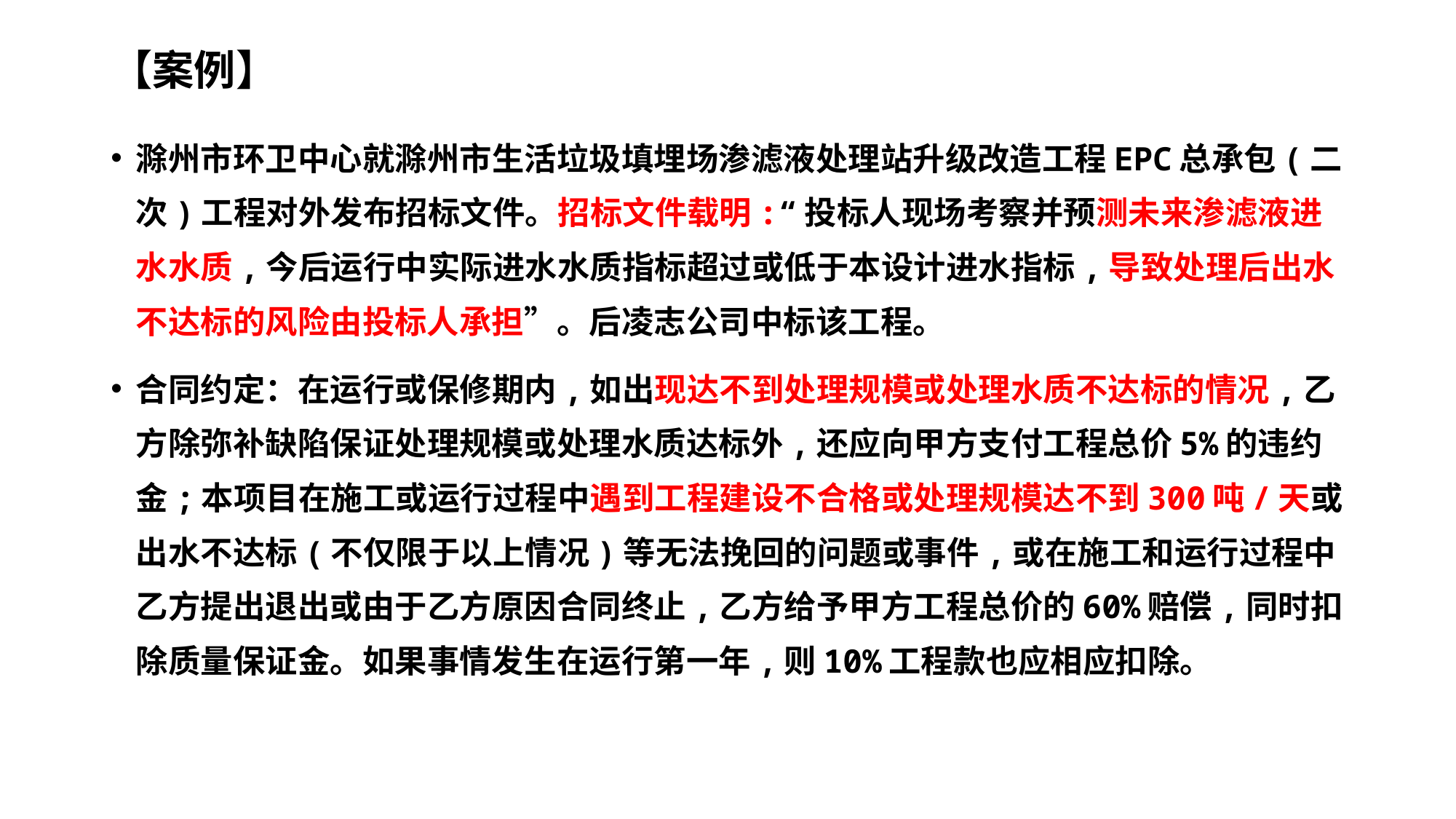

# 【案例】
滁州市环卫中心就滁州市生活垃圾填埋场渗滤液处理站升级改造工程EPC总承包(二次)工程对外发布招标文件。招标文件载明:“投标人现场考察并预测未来渗滤液进水水质,今后运行中实际进水水质指标超过或低于本设计进水指标,导致处理后出水不达标的风险由投标人承担”。后凌志公司中标该工程。
合同约定：在运行或保修期内,如出现达不到处理规模或处理水质不达标的情况,乙方除弥补缺陷保证处理规模或处理水质达标外,还应向甲方支付工程总价5%的违约金;本项目在施工或运行过程中遇到工程建设不合格或处理规模达不到300吨/天或出水不达标(不仅限于以上情况)等无法挽回的问题或事件,或在施工和运行过程中乙方提出退出或由于乙方原因合同终止,乙方给予甲方工程总价的60%赔偿,同时扣除质量保证金。如果事情发生在运行第一年,则10%工程款也应相应扣除。